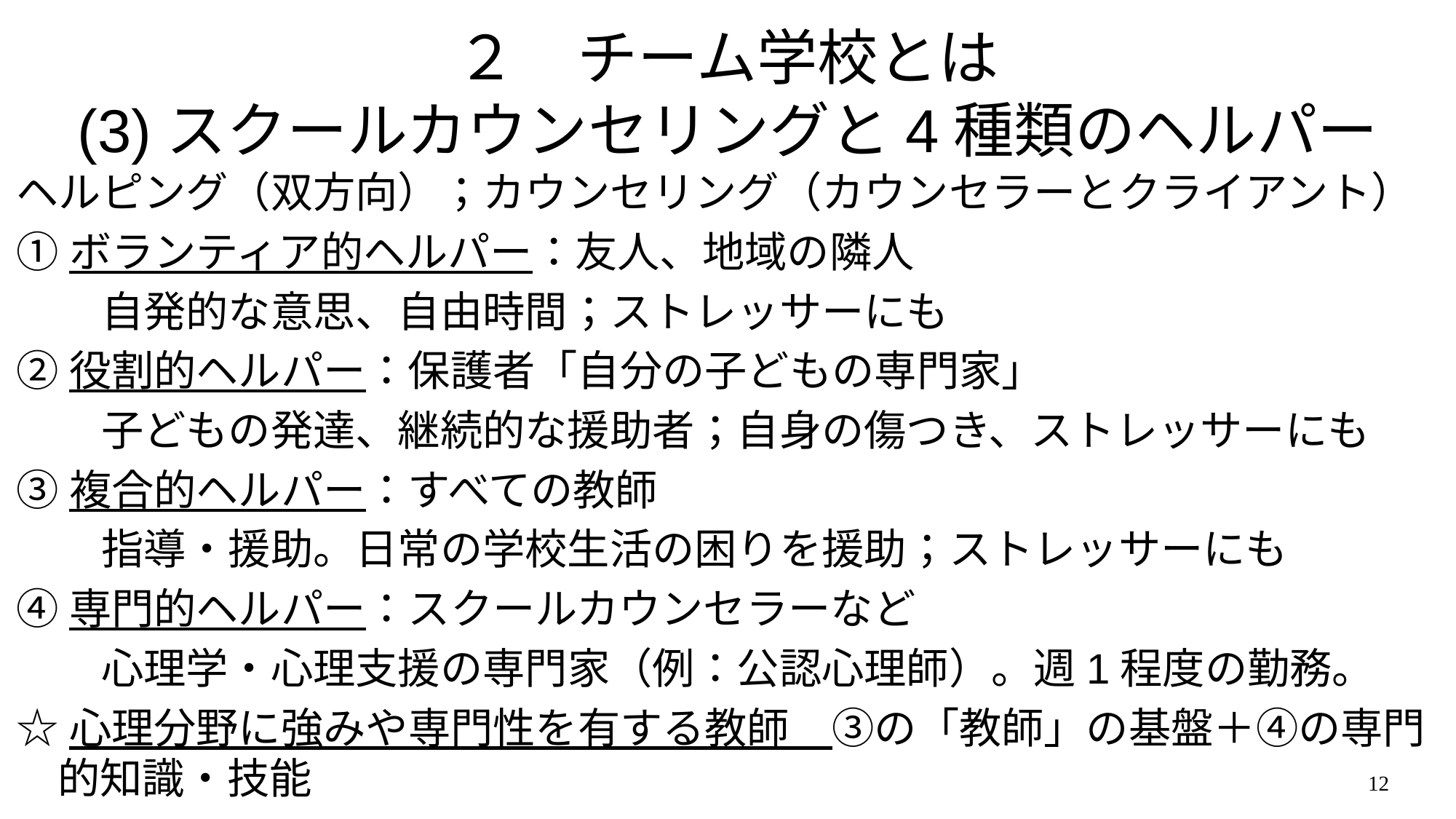

# ２　チーム学校とは (3)スクールカウンセリングと4種類のヘルパー

ヘルピング（双方向）；カウンセリング（カウンセラーとクライアント）
①ボランティア的ヘルパー：友人、地域の隣人
　　自発的な意思、自由時間；ストレッサーにも
②役割的ヘルパー：保護者「自分の子どもの専門家」
　　子どもの発達、継続的な援助者；自身の傷つき、ストレッサーにも
③複合的ヘルパー：すべての教師
　　指導・援助。日常の学校生活の困りを援助；ストレッサーにも
④専門的ヘルパー：スクールカウンセラーなど
　　心理学・心理支援の専門家（例：公認心理師）。週1程度の勤務。
☆心理分野に強みや専門性を有する教師　③の「教師」の基盤＋④の専門的知識・技能

12